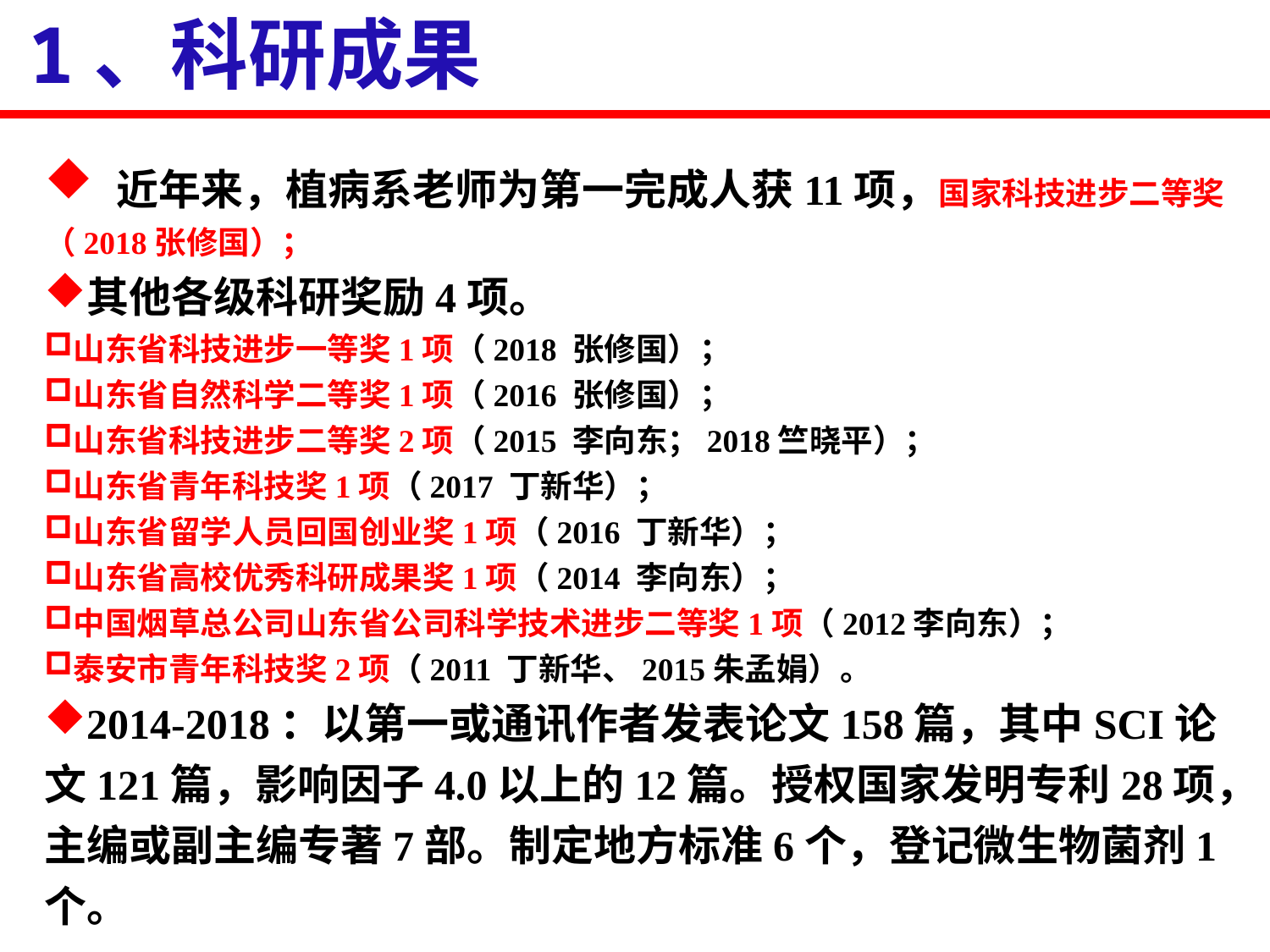

1、科研成果
 近年来，植病系老师为第一完成人获11项，国家科技进步二等奖（2018张修国）；
其他各级科研奖励4项。
山东省科技进步一等奖1项（2018 张修国）；
山东省自然科学二等奖1项（2016 张修国）；
山东省科技进步二等奖2项（2015 李向东；2018竺晓平）；
山东省青年科技奖1项（2017 丁新华）；
山东省留学人员回国创业奖1项（2016 丁新华）；
山东省高校优秀科研成果奖1项（2014 李向东）；
中国烟草总公司山东省公司科学技术进步二等奖1项（2012李向东）；
泰安市青年科技奖2项（2011 丁新华、2015朱孟娟）。
2014-2018：以第一或通讯作者发表论文158篇，其中SCI论文121篇，影响因子4.0以上的12篇。授权国家发明专利28项，主编或副主编专著7部。制定地方标准6个，登记微生物菌剂1个。